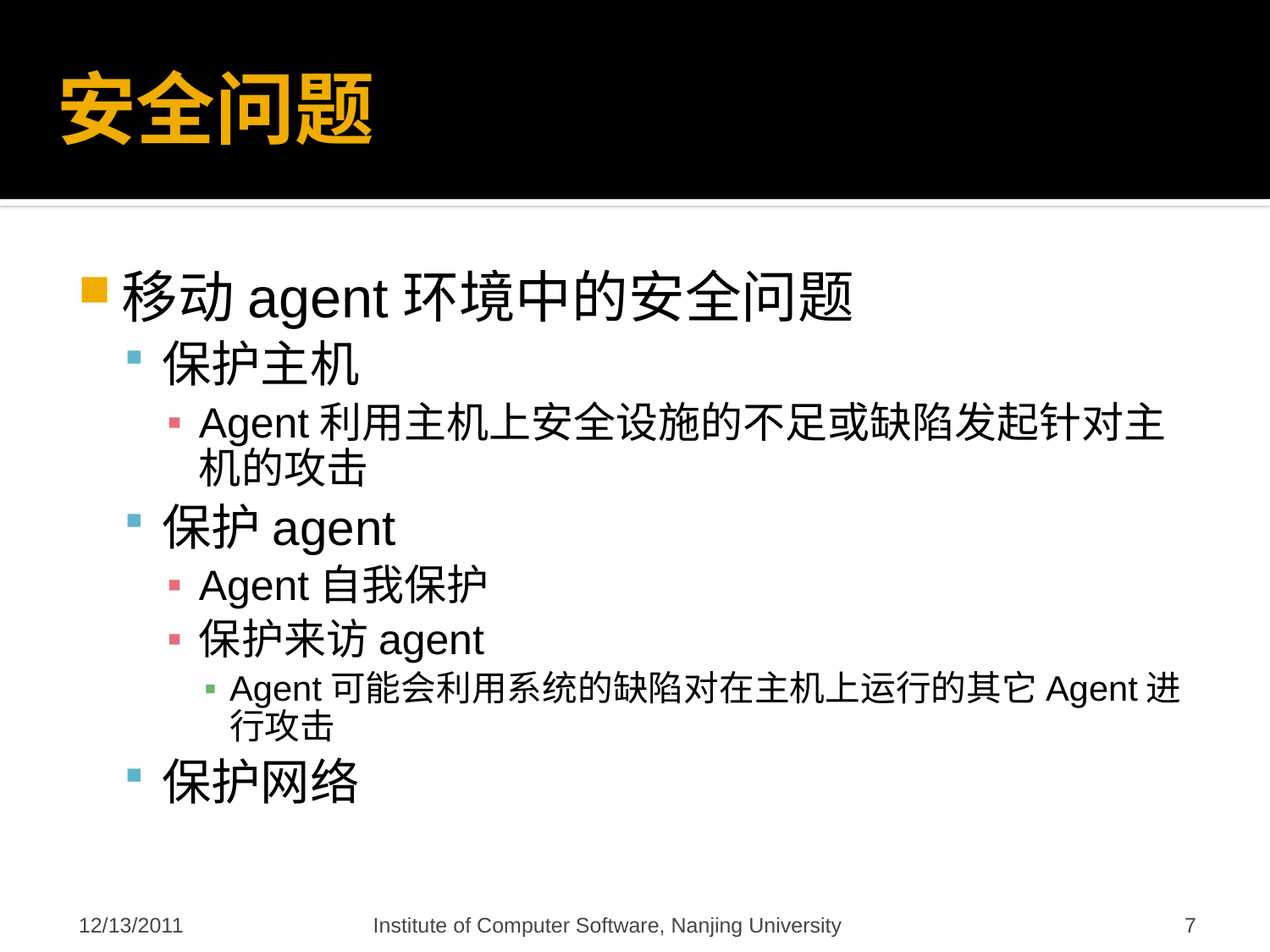

# 安全问题
移动agent环境中的安全问题
保护主机
Agent利用主机上安全设施的不足或缺陷发起针对主机的攻击
保护agent
Agent自我保护
保护来访agent
Agent可能会利用系统的缺陷对在主机上运行的其它Agent进行攻击
保护网络
12/13/2011
Institute of Computer Software, Nanjing University
7